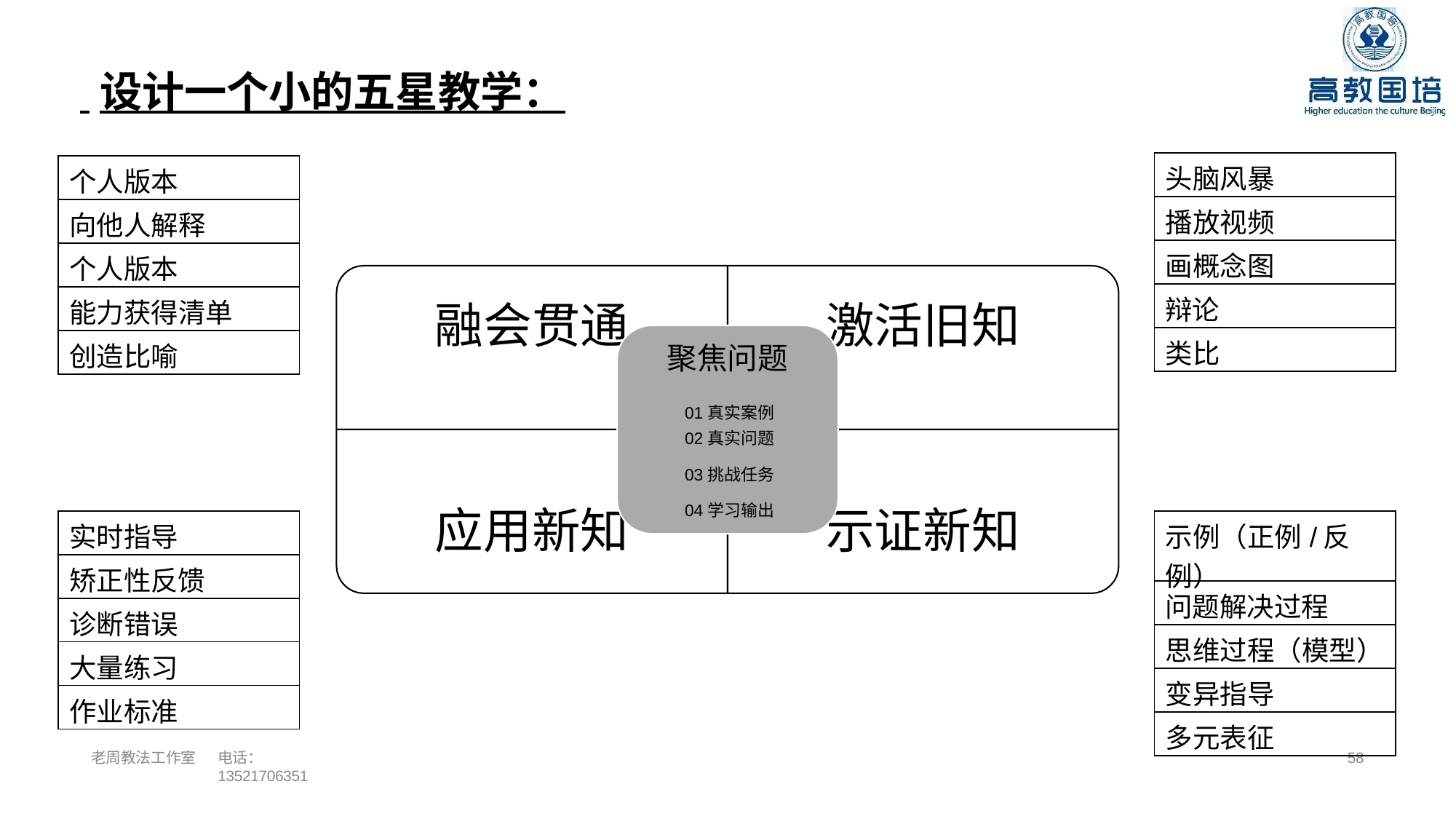

# 设计一个小的五星教学：
| 头脑风暴 |
| --- |
| 播放视频 |
| 画概念图 |
| 辩论 |
| 类比 |
| 个人版本 |
| --- |
| 向他人解释 |
| 个人版本 |
| 能力获得清单 |
| 创造比喻 |

融会贯通
激活旧知

聚焦问题
01真实案例
02真实问题
03挑战任务
04学习输出

应用新知
示证新知
| 实时指导 |
| --- |
| 矫正性反馈 |
| 诊断错误 |
| 大量练习 |
| 作业标准 |
| 示例（正例/反例） |
| --- |
| 问题解决过程 |
| 思维过程（模型） |
| 变异指导 |
| 多元表征 |
老周教法工作室
电话：13521706351
58